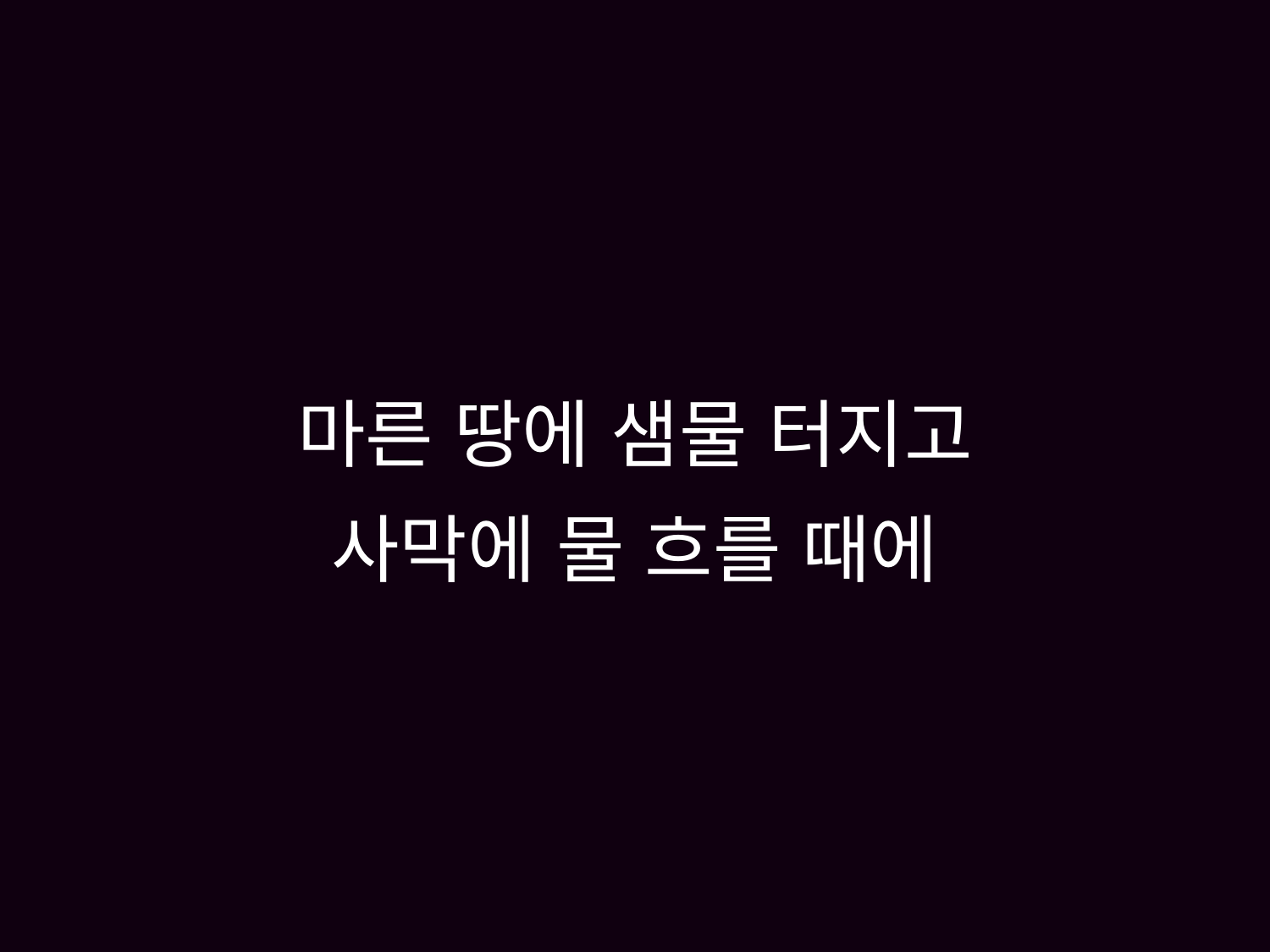

# 마른 땅에 샘물 터지고 사막에 물 흐를 때에